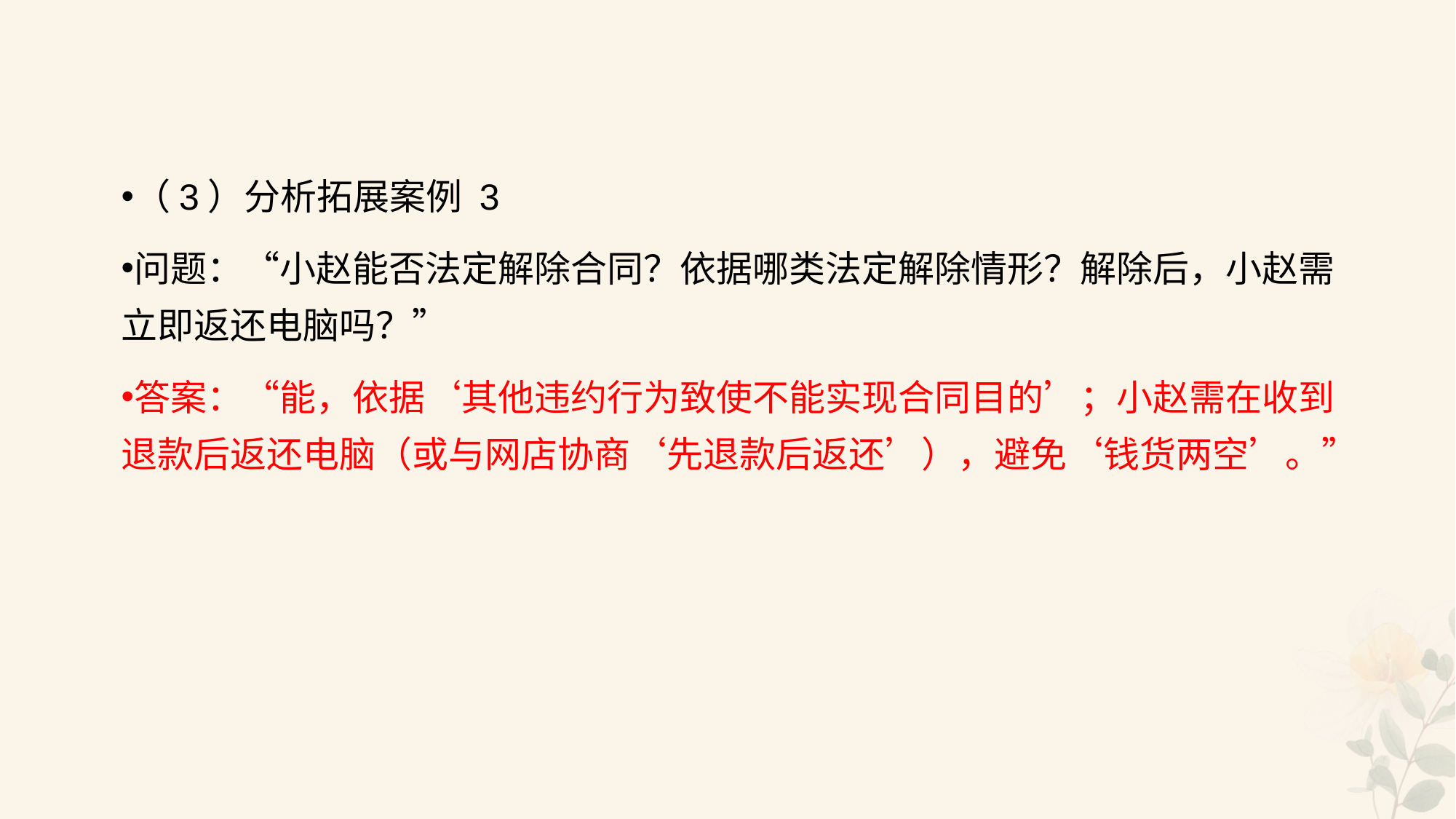

#
（3）分析拓展案例 3
问题：“小赵能否法定解除合同？依据哪类法定解除情形？解除后，小赵需立即返还电脑吗？”
答案：“能，依据‘其他违约行为致使不能实现合同目的’；小赵需在收到退款后返还电脑（或与网店协商‘先退款后返还’），避免‘钱货两空’。”